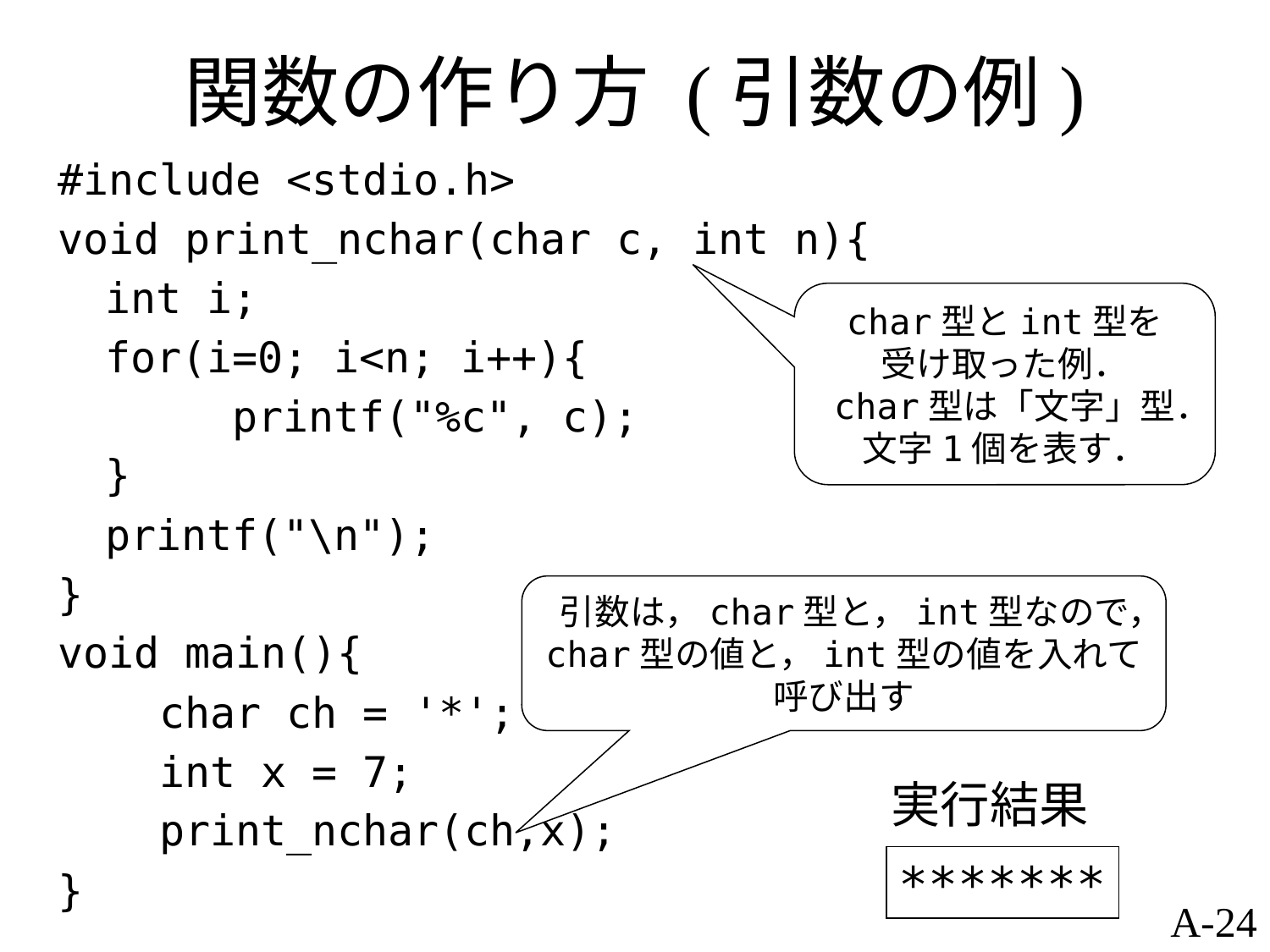

# 関数の作り方 (引数の例)
#include <stdio.h>
void print_nchar(char c, int n){
	int i;
	for(i=0; i<n; i++){
		printf("%c", c);
	}
	printf("\n");
}
void main(){
    char ch = '*';
    int x = 7;
    print_nchar(ch,x);
}
char型とint型を
受け取った例．
char型は「文字」型．
文字1個を表す．
引数は，char型と，int型なので，
char型の値と，int型の値を入れて
呼び出す
実行結果
*******
A-24